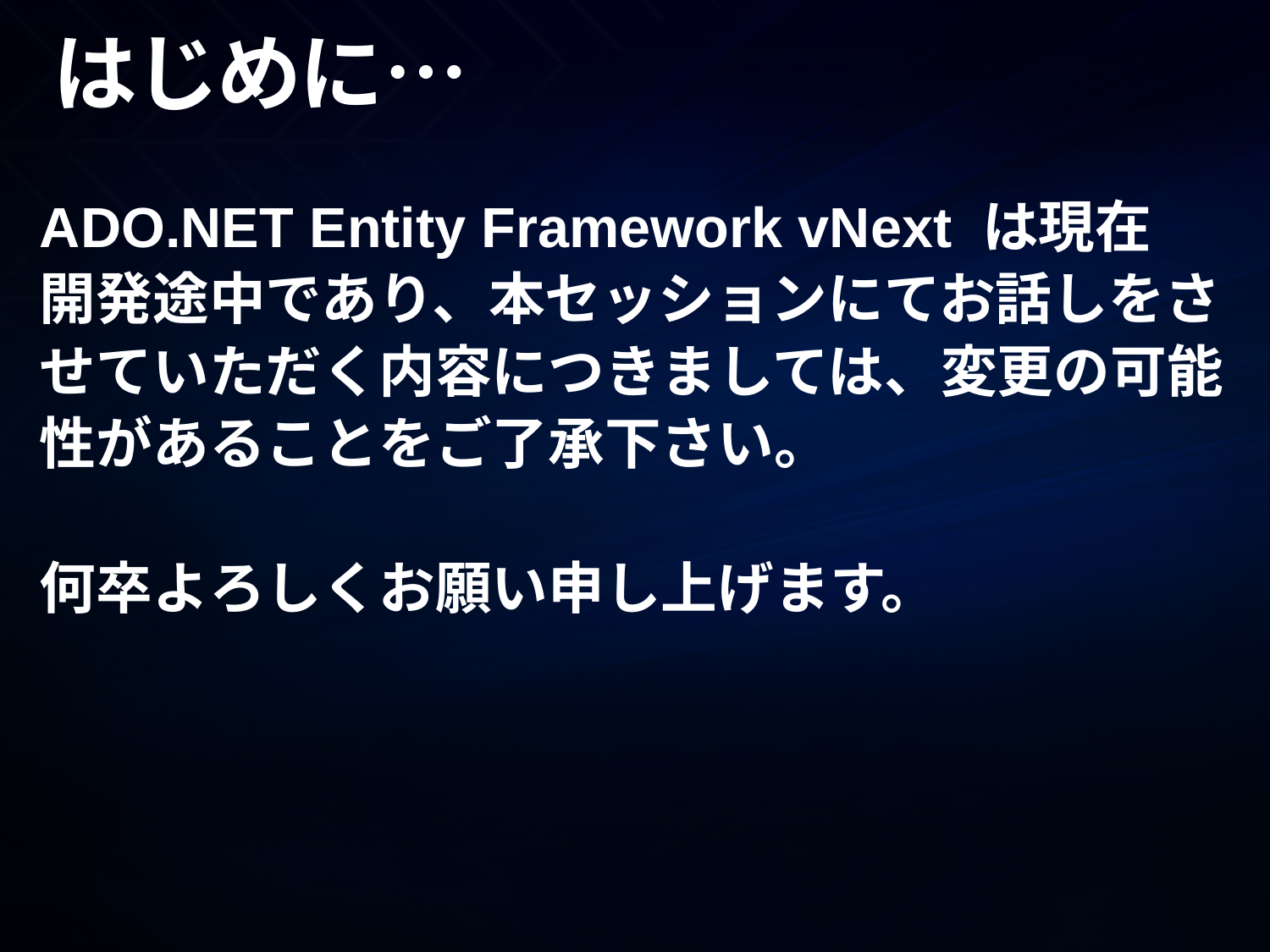

# はじめに…
ADO.NET Entity Framework vNext は現在
開発途中であり、本セッションにてお話しをさ
せていただく内容につきましては、変更の可能
性があることをご了承下さい。

何卒よろしくお願い申し上げます。